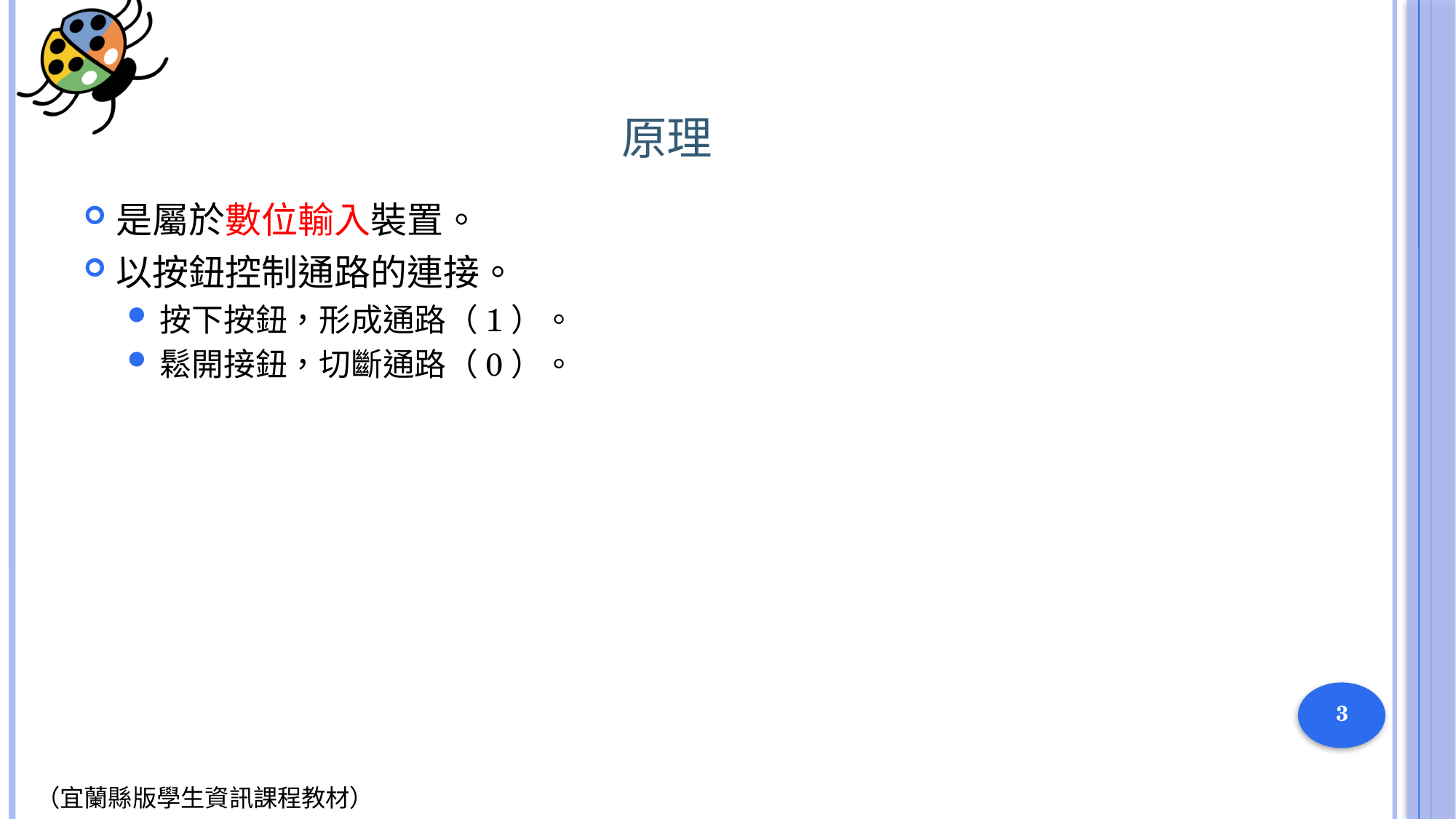

# 原理
是屬於數位輸入裝置。
以按鈕控制通路的連接。
按下按鈕，形成通路（1）。
鬆開接鈕，切斷通路（0）。

3